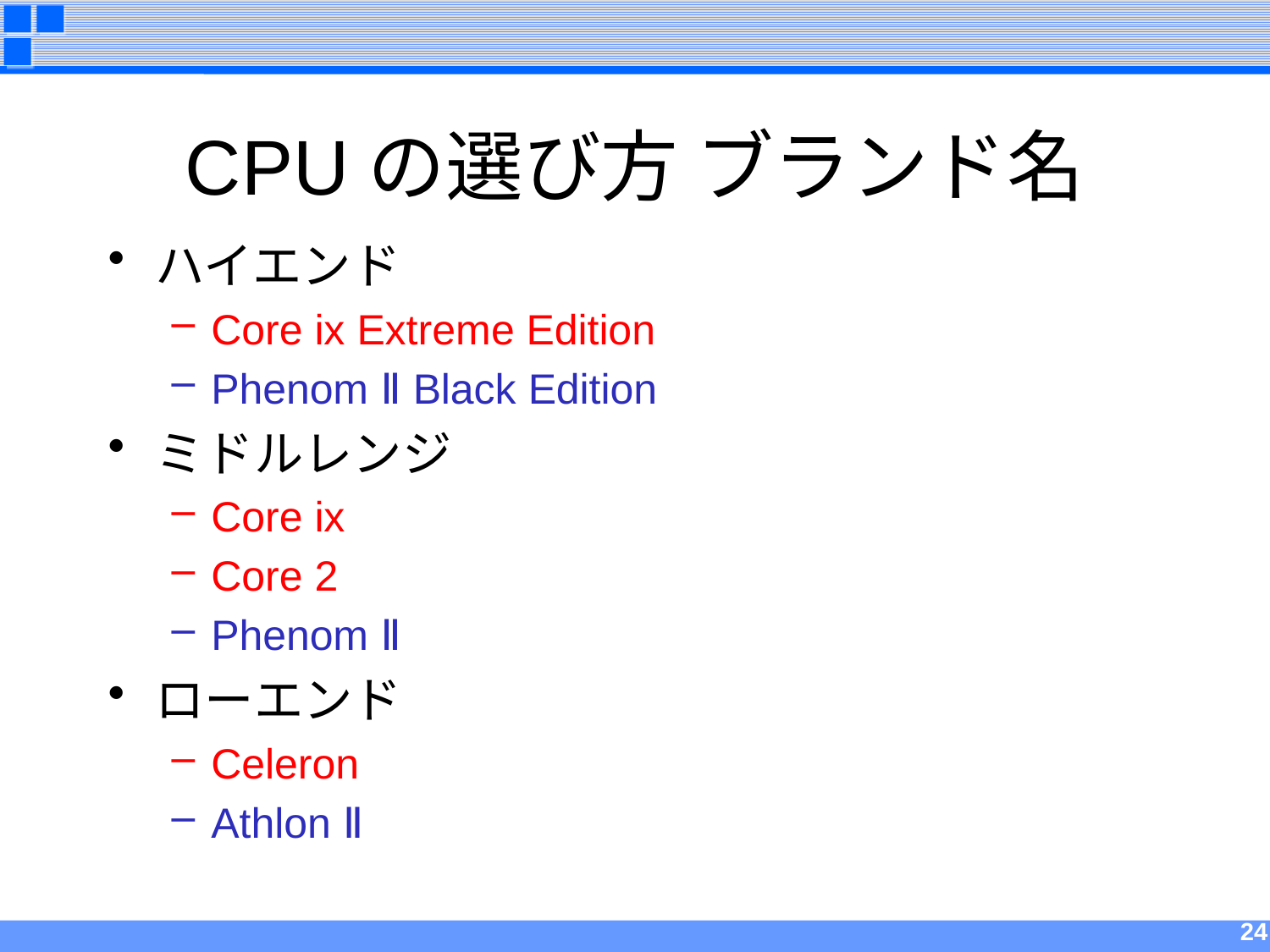

# CPUの選び方 ブランド名
ハイエンド
Core ix Extreme Edition
Phenom Ⅱ Black Edition
ミドルレンジ
Core ix
Core 2
Phenom Ⅱ
ローエンド
Celeron
Athlon Ⅱ
24